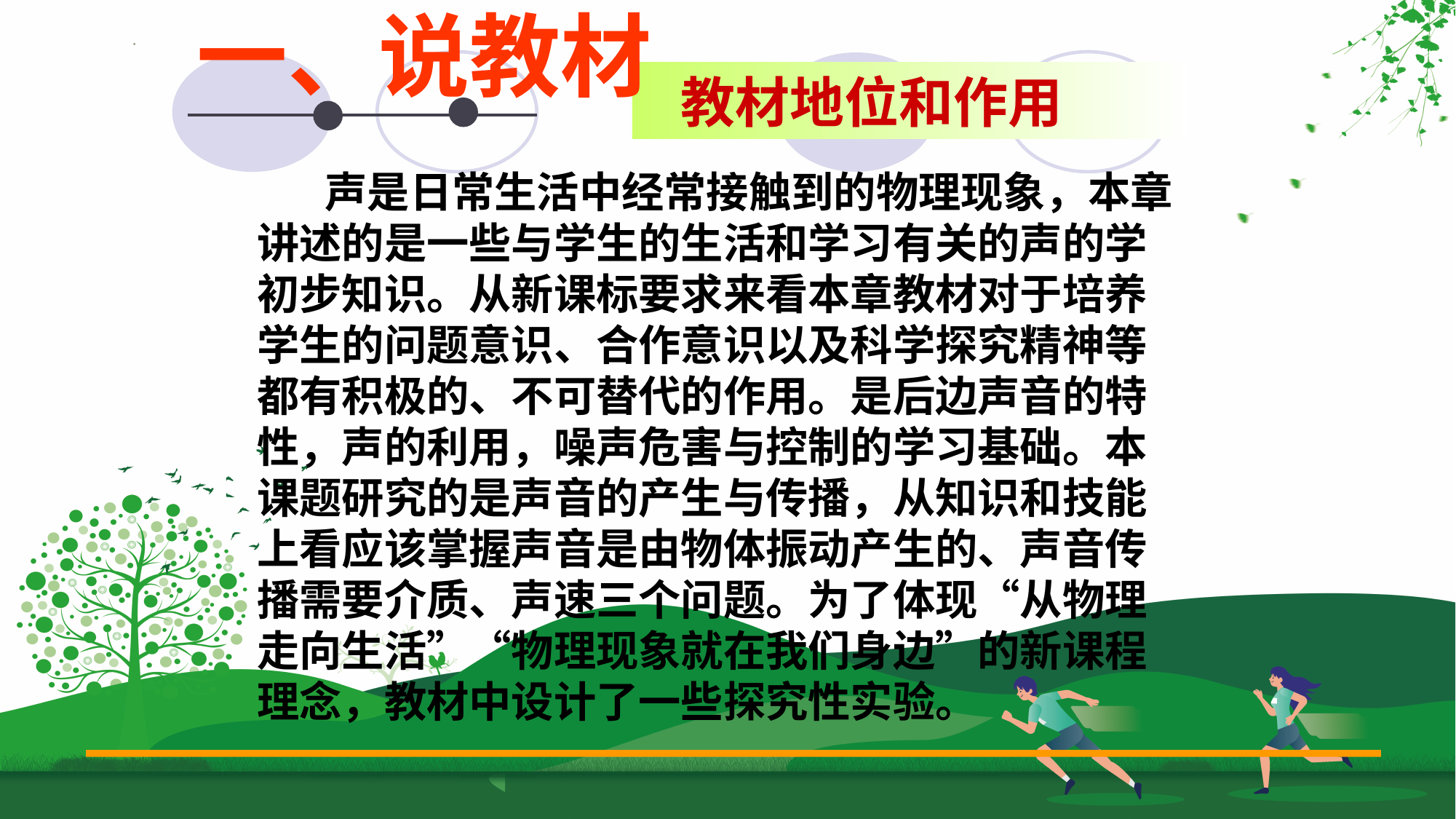

一、说教材
  教材地位和作用
      声是日常生活中经常接触到的物理现象，本章讲述的是一些与学生的生活和学习有关的声的学初步知识。从新课标要求来看本章教材对于培养学生的问题意识、合作意识以及科学探究精神等都有积极的、不可替代的作用。是后边声音的特性，声的利用，噪声危害与控制的学习基础。本课题研究的是声音的产生与传播，从知识和技能上看应该掌握声音是由物体振动产生的、声音传播需要介质、声速三个问题。为了体现“从物理走向生活”“物理现象就在我们身边”的新课程理念，教材中设计了一些探究性实验。